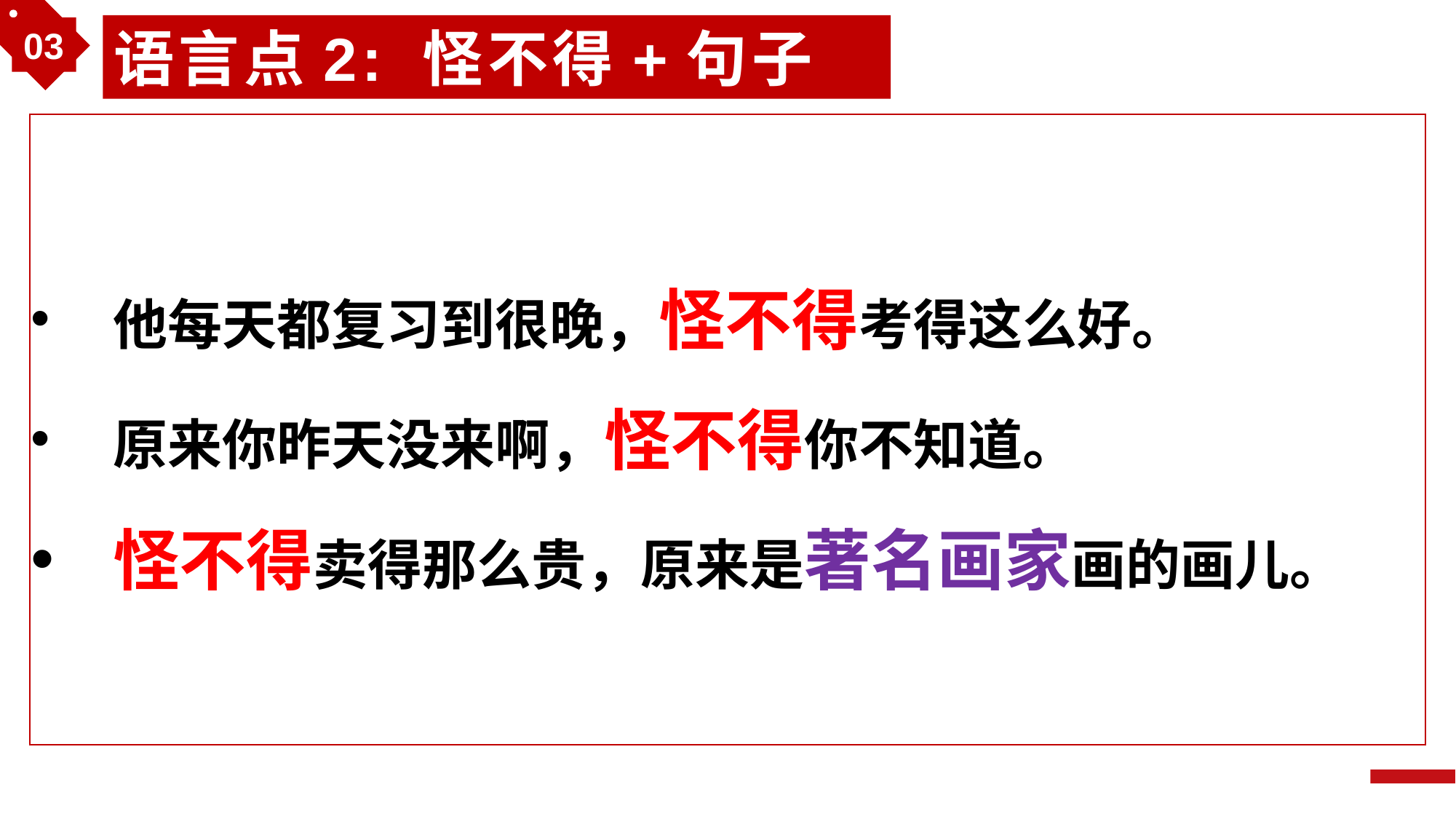

03
语言点2: 怪不得+句子

他每天都复习到很晚，怪不得考得这么好。
原来你昨天没来啊，怪不得你不知道。
怪不得卖得那么贵，原来是著名画家画的画儿。